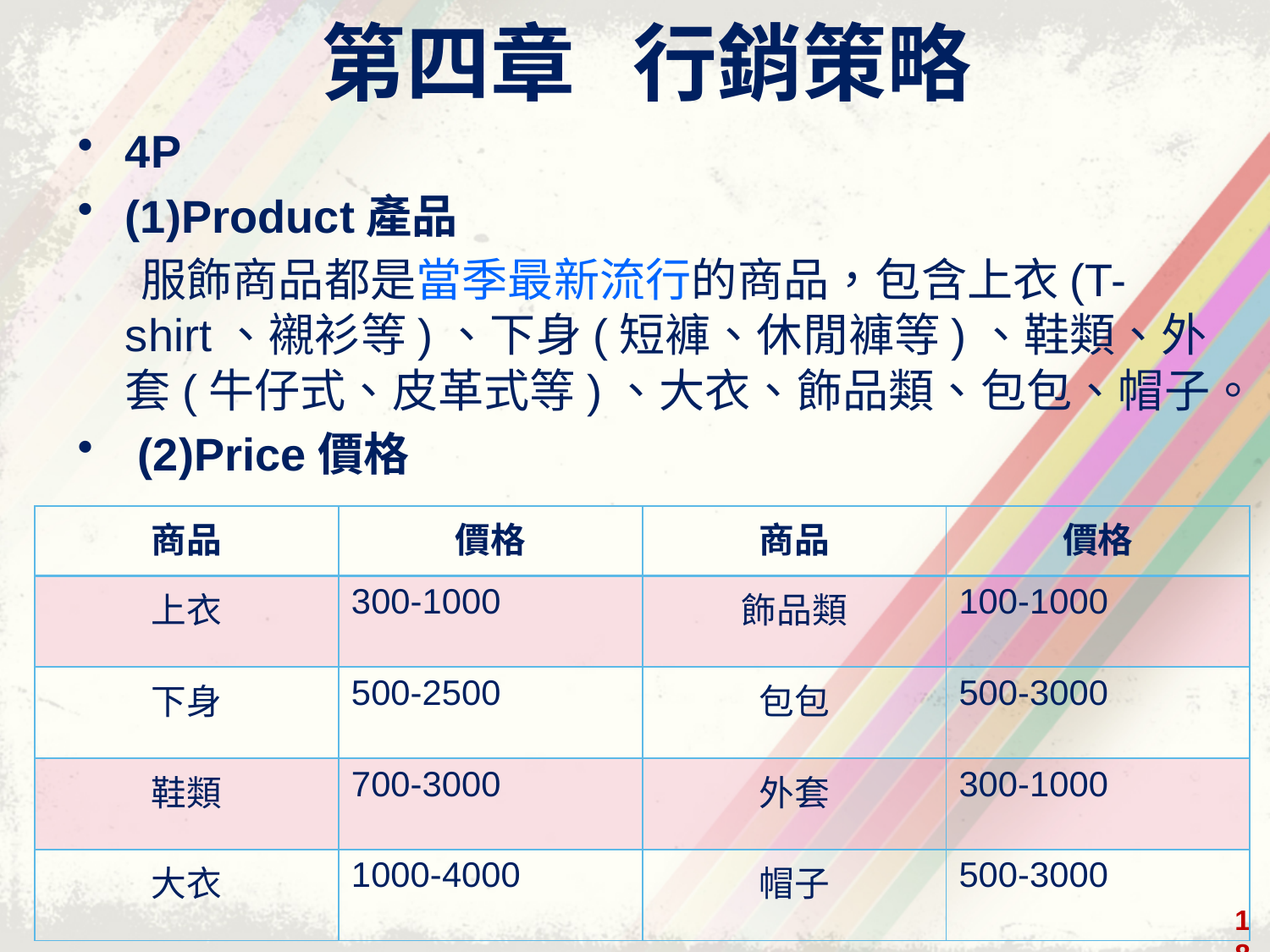

# 第四章   行銷策略
4P
(1)Product產品
     服飾商品都是當季最新流行的商品，包含上衣(T-shirt、襯衫等)、下身(短褲、休閒褲等)、鞋類、外套(牛仔式、皮革式等)、大衣、飾品類、包包、帽子。
 (2)Price價格

| 商品 | 價格 | 商品 | 價格 |
| --- | --- | --- | --- |
| 上衣 | 300-1000 | 飾品類 | 100-1000 |
| 下身 | 500-2500 | 包包 | 500-3000 |
| 鞋類 | 700-3000 | 外套 | 300-1000 |
| 大衣 | 1000-4000 | 帽子 | 500-3000 |
18